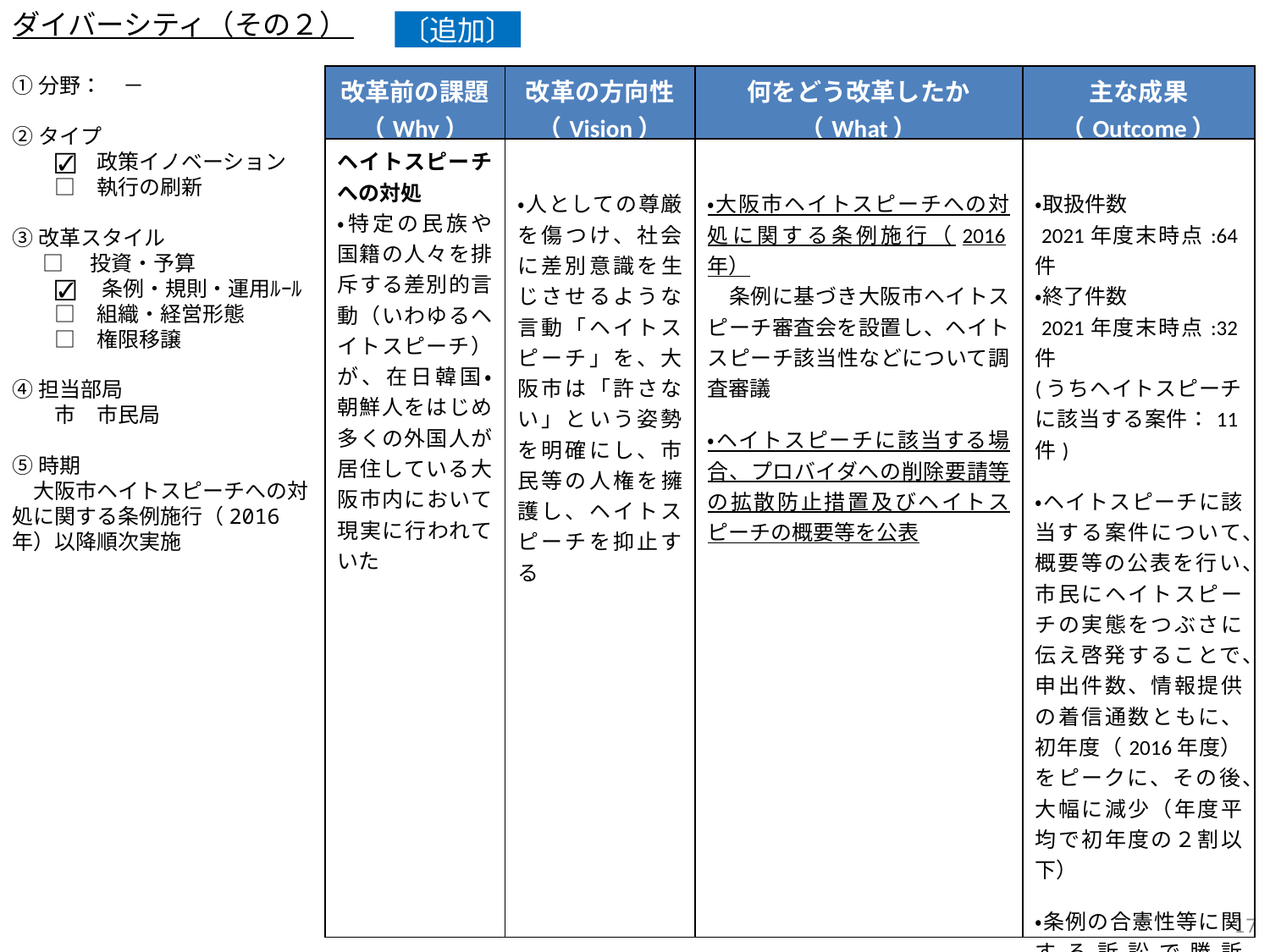

ダイバーシティ（その２）
〔追加〕
①分野：　－

②タイプ
　　☑　政策イノベーション
　　□　執行の刷新

③改革スタイル
　  □ 　投資・予算
　　☑ 　条例・規則・運用ﾙｰﾙ
　　□　組織・経営形態
　　□　権限移譲

④担当部局
　　市　市民局

⑤時期
　大阪市ヘイトスピーチへの対処に関する条例施行（2016年）以降順次実施
| 改革前の課題 （Why） | 改革の方向性 （Vision） | 何をどう改革したか （What） | 主な成果 （Outcome） |
| --- | --- | --- | --- |
| ヘイトスピーチへの対処 ・特定の民族や国籍の人々を排斥する差別的言動（いわゆるヘイトスピーチ）が、在日韓国・朝鮮人をはじめ多くの外国人が居住している大阪市内において現実に行われていた | ・人としての尊厳を傷つけ、社会に差別意識を生じさせるような言動「ヘイトスピーチ」を、大阪市は「許さない」という姿勢を明確にし、市民等の人権を擁護し、ヘイトスピーチを抑止する | ・大阪市ヘイトスピーチへの対処に関する条例施行（2016年） 　条例に基づき大阪市ヘイトスピーチ審査会を設置し、ヘイトスピーチ該当性などについて調査審議 ・ヘイトスピーチに該当する場合、プロバイダへの削除要請等の拡散防止措置及びヘイトスピーチの概要等を公表 | ・取扱件数 2021年度末時点:64件 ・終了件数 2021年度末時点:32件 (うちヘイトスピーチに該当する案件：11件) ・ヘイトスピーチに該当する案件について、概要等の公表を行い、市民にヘイトスピーチの実態をつぶさに伝え啓発することで、申出件数、情報提供の着信通数ともに、初年度（2016年度）をピークに、その後、大幅に減少（年度平均で初年度の２割以下） ・条例の合憲性等に関する訴訟で勝訴（2022年２月15日 最高裁判決） |
17